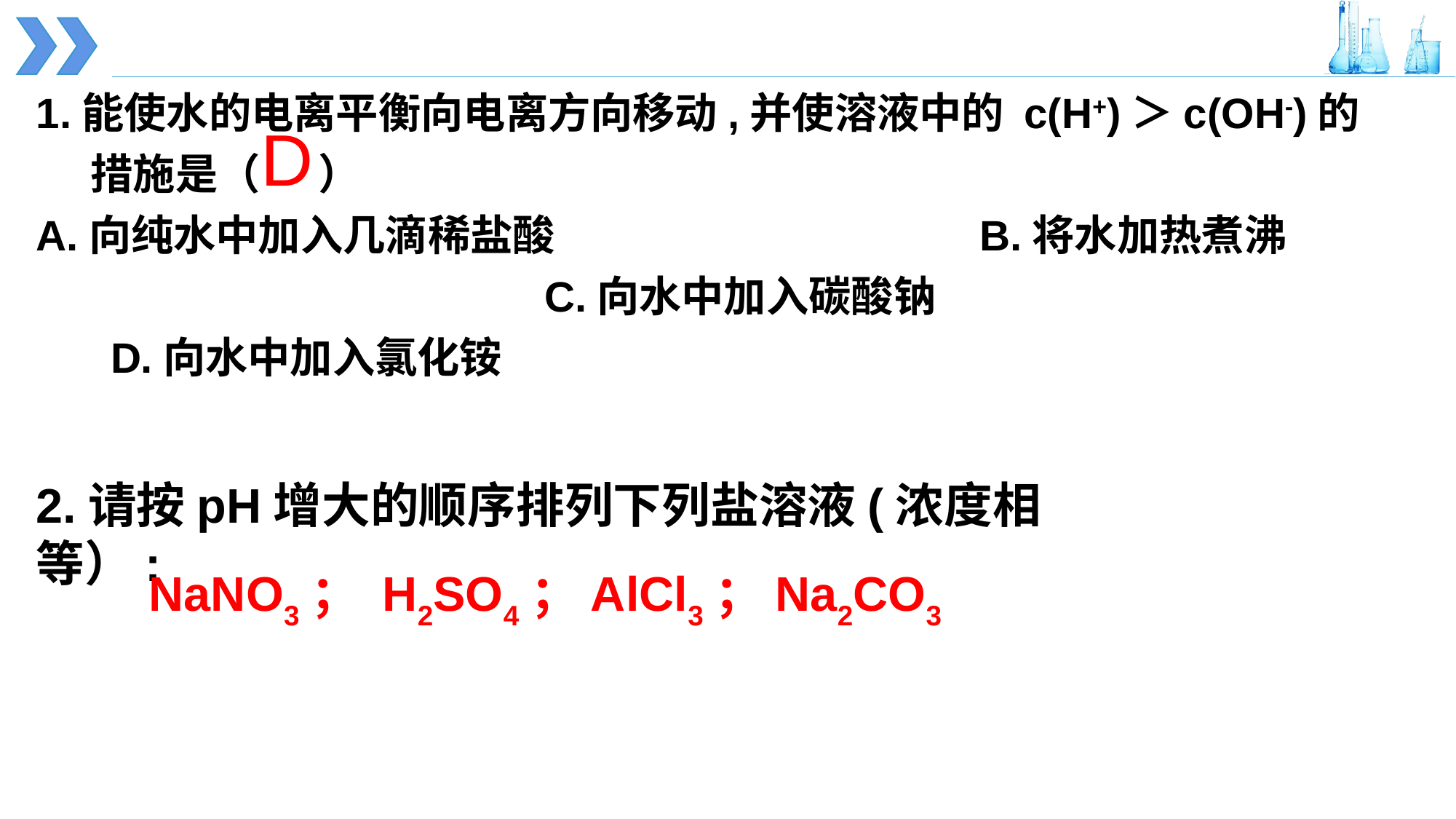

1.能使水的电离平衡向电离方向移动,并使溶液中的 c(H+)＞c(OH-)的措施是（      ）
A.向纯水中加入几滴稀盐酸                                           B.将水加热煮沸                                                         C.向水中加入碳酸钠                                                 D.向水中加入氯化铵
D
2.请按pH增大的顺序排列下列盐溶液(浓度相等）:
 NaNO3； H2SO4；AlCl3；Na2CO3